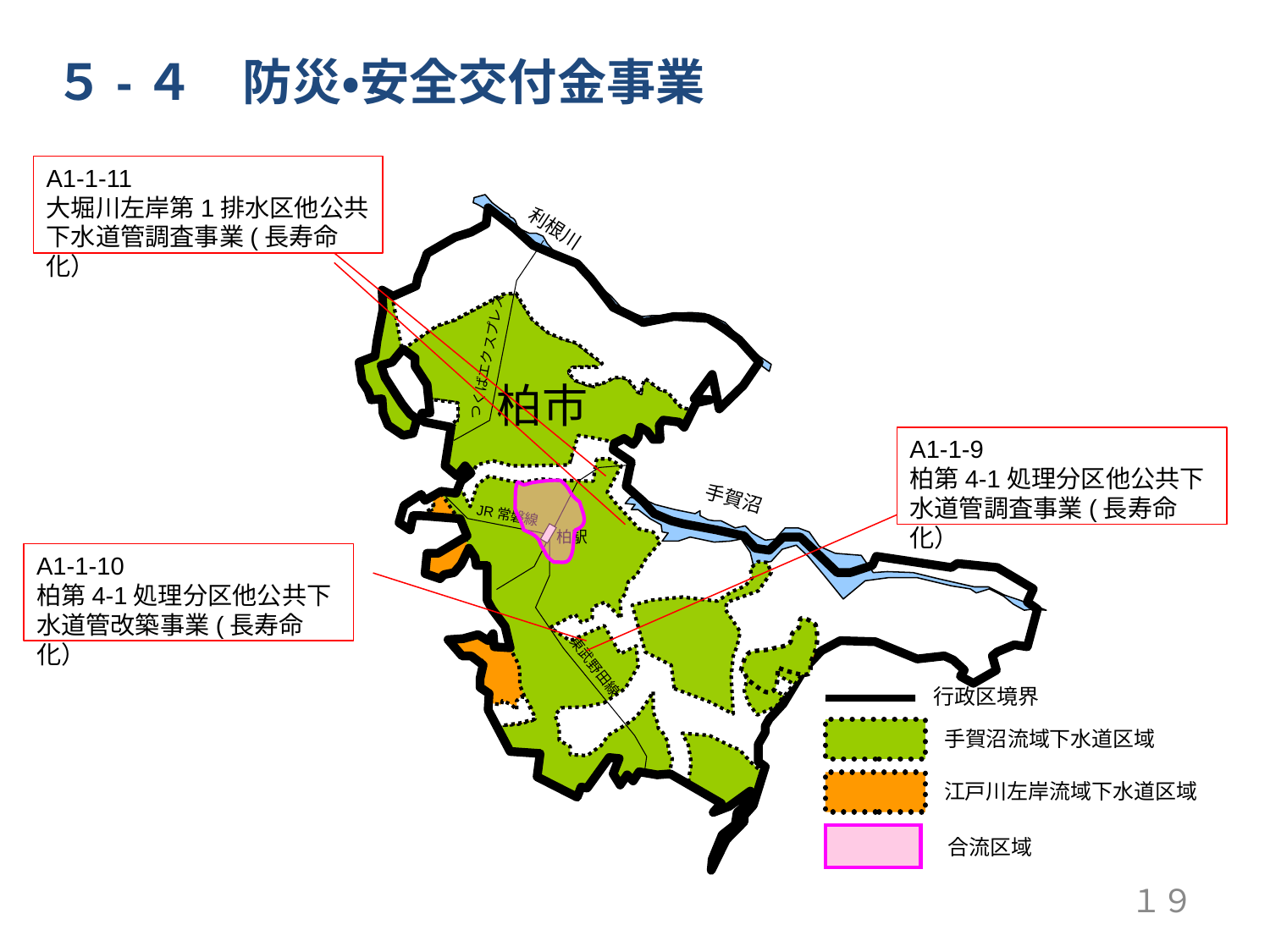

５-４　防災・安全交付金事業
A1-1-11
大堀川左岸第1排水区他公共
下水道管調査事業(長寿命化）

利根川

つくばエクスプレス
柏市

手賀沼

JR常磐線
柏駅
東武野田線

A1-1-9
柏第4-1処理分区他公共下水道管調査事業(長寿命化）

A1-1-10
柏第4-1処理分区他公共下水道管改築事業(長寿命化）

行政区境界

手賀沼流域下水道区域

江戸川左岸流域下水道区域

合流区域
１９